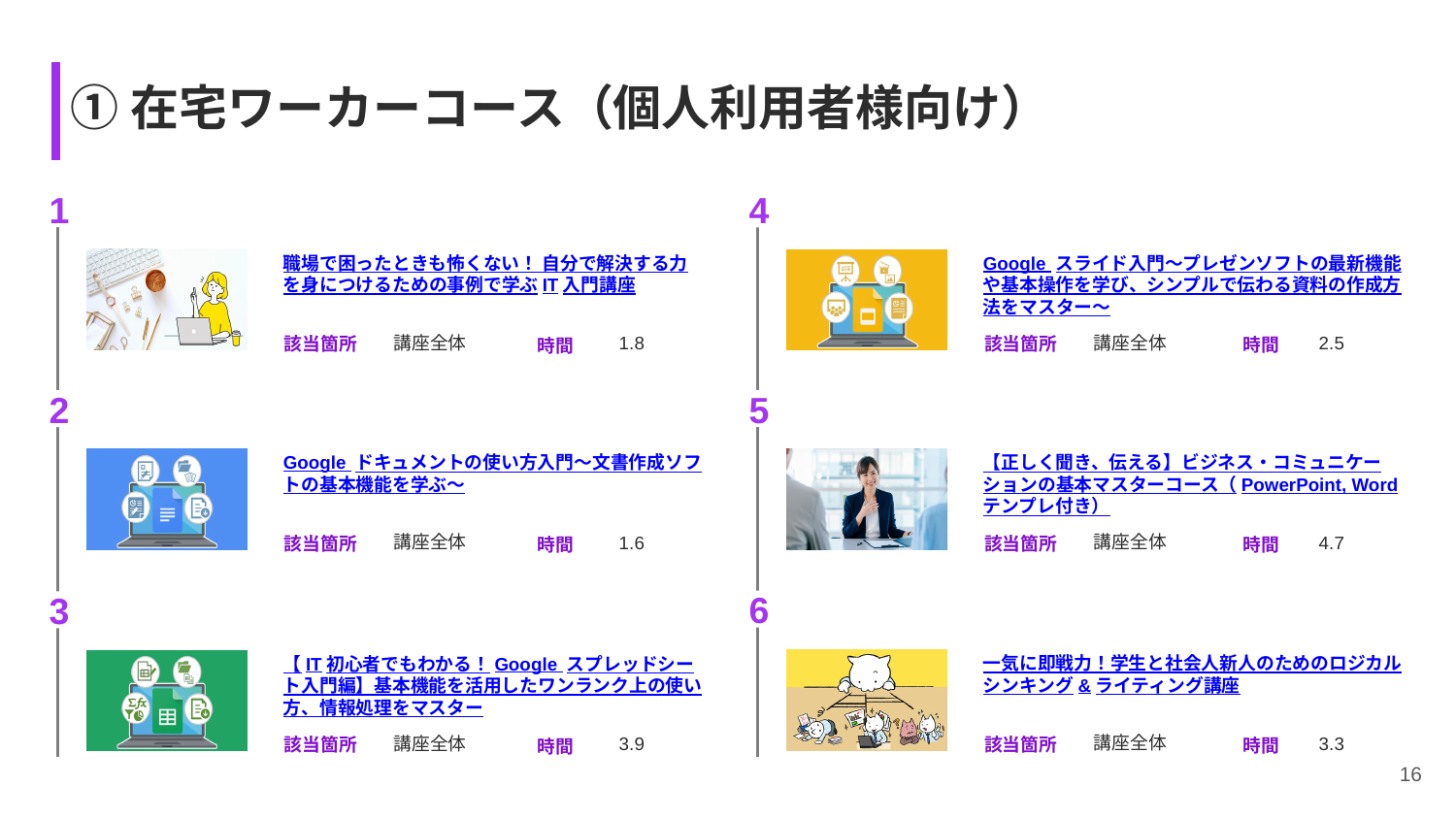

# ①在宅ワーカーコース（個人利用者様向け）
1
4

職場で困ったときも怖くない！ 自分で解決する力を身につけるための事例で学ぶIT入門講座
Google スライド入門～プレゼンソフトの最新機能や基本操作を学び、シンプルで伝わる資料の作成方法をマスター～

講座全体
講座全体
1.8
2.5
2
5

Google ドキュメントの使い方入門～文書作成ソフトの基本機能を学ぶ～
【正しく聞き、伝える】ビジネス・コミュニケーションの基本マスターコース（PowerPoint, Word テンプレ付き）

講座全体
講座全体
1.6
4.7
6

3

一気に即戦力！学生と社会人新人のためのロジカルシンキング&ライティング講座
【IT初心者でもわかる！Google スプレッドシート入門編】基本機能を活用したワンランク上の使い方、情報処理をマスター

講座全体
3.3
講座全体
3.9
16